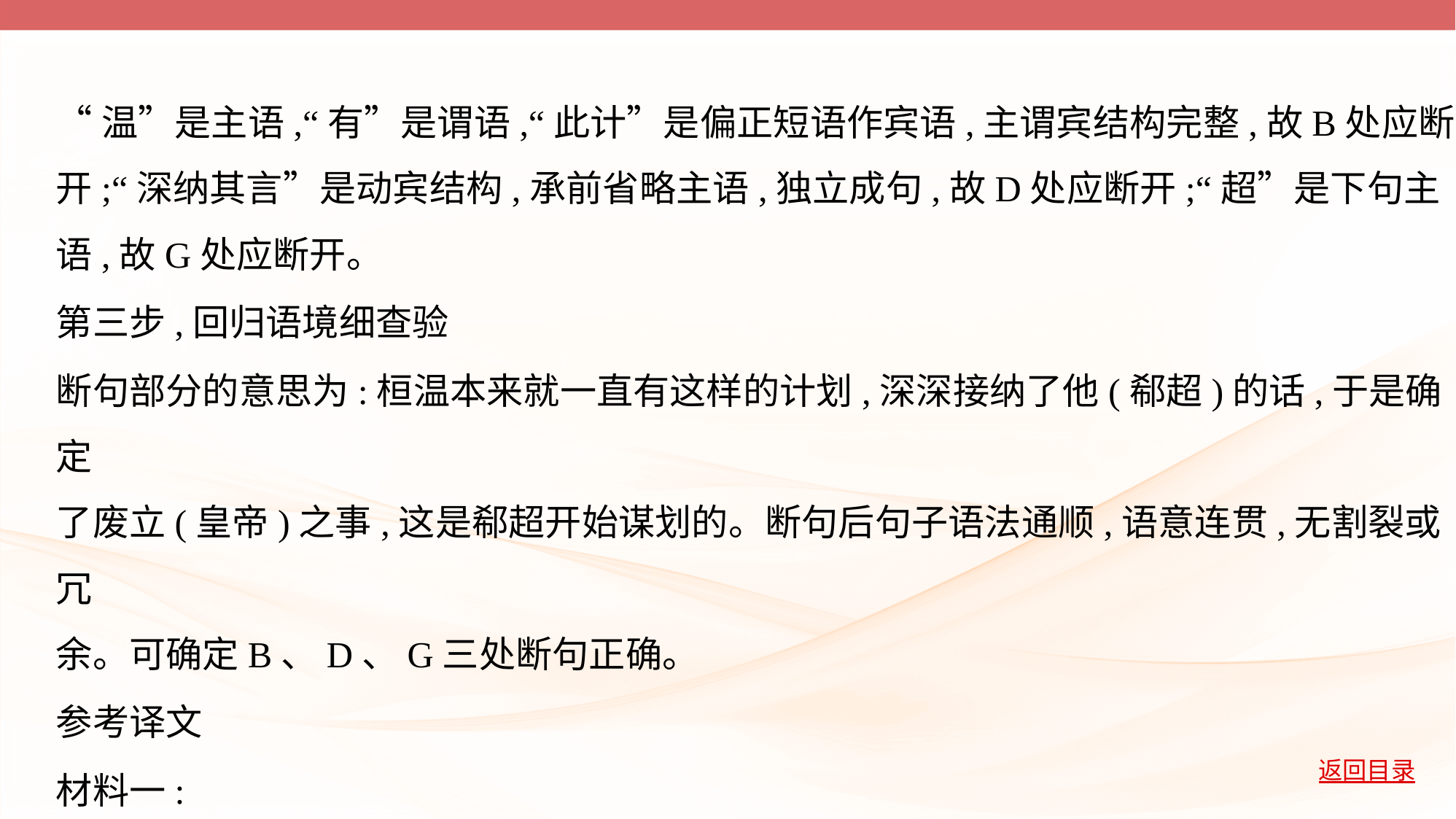

“温”是主语,“有”是谓语,“此计”是偏正短语作宾语,主谓宾结构完整,故B处应断
开;“深纳其言”是动宾结构,承前省略主语,独立成句,故D处应断开;“超”是下句主
语,故G处应断开。
第三步,回归语境细查验
断句部分的意思为:桓温本来就一直有这样的计划,深深接纳了他(郗超)的话,于是确定
了废立(皇帝)之事,这是郗超开始谋划的。断句后句子语法通顺,语意连贯,无割裂或冗
余。可确定B、D、G三处断句正确。
参考译文
材料一: